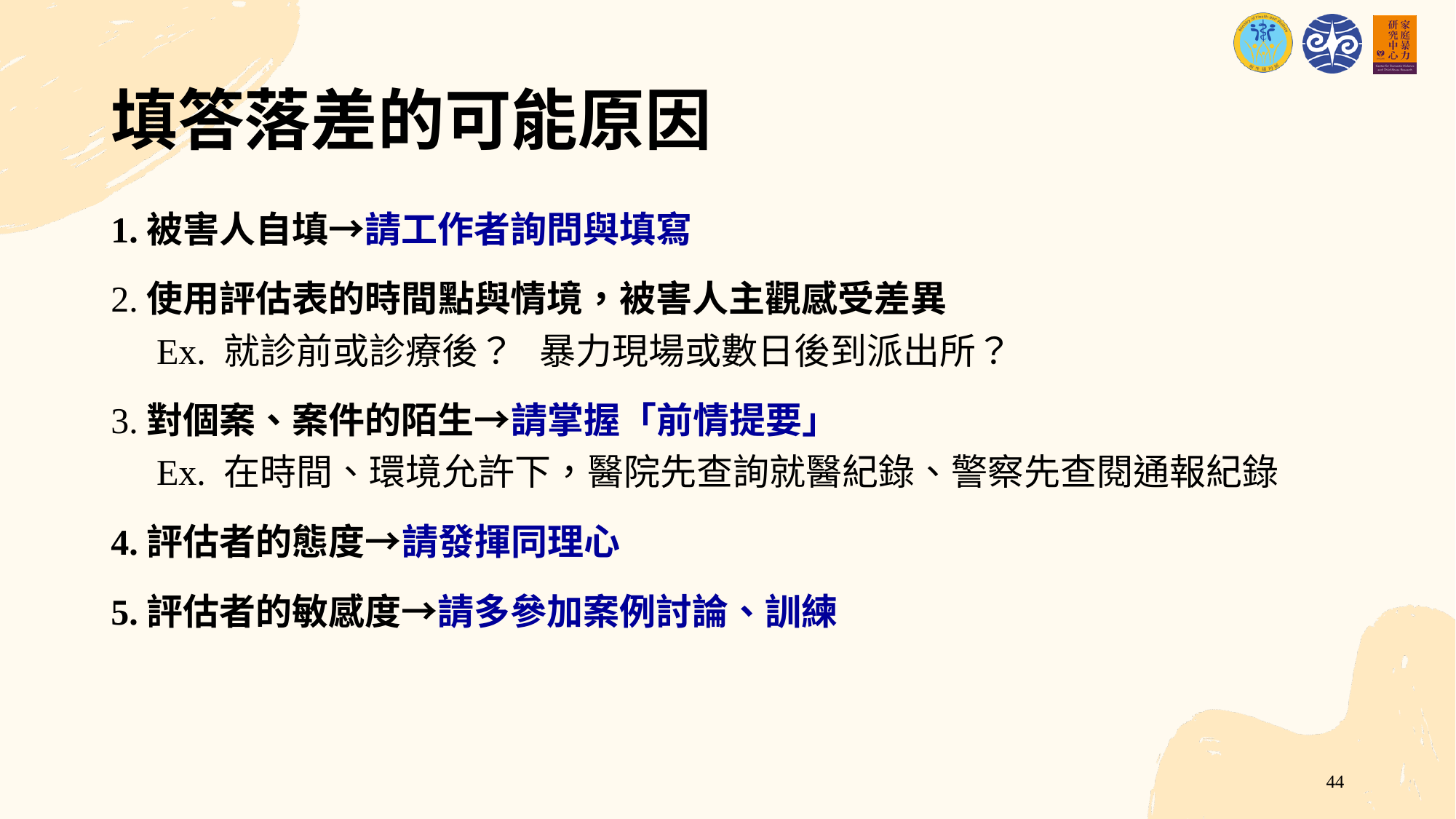

# 填答落差的可能原因
1.被害人自填→請工作者詢問與填寫
2.使用評估表的時間點與情境，被害人主觀感受差異
     Ex. 就診前或診療後？   暴力現場或數日後到派出所？
3.對個案、案件的陌生→請掌握「前情提要」
     Ex. 在時間、環境允許下，醫院先查詢就醫紀錄、警察先查閱通報紀錄
4.評估者的態度→請發揮同理心
5.評估者的敏感度→請多參加案例討論、訓練
44